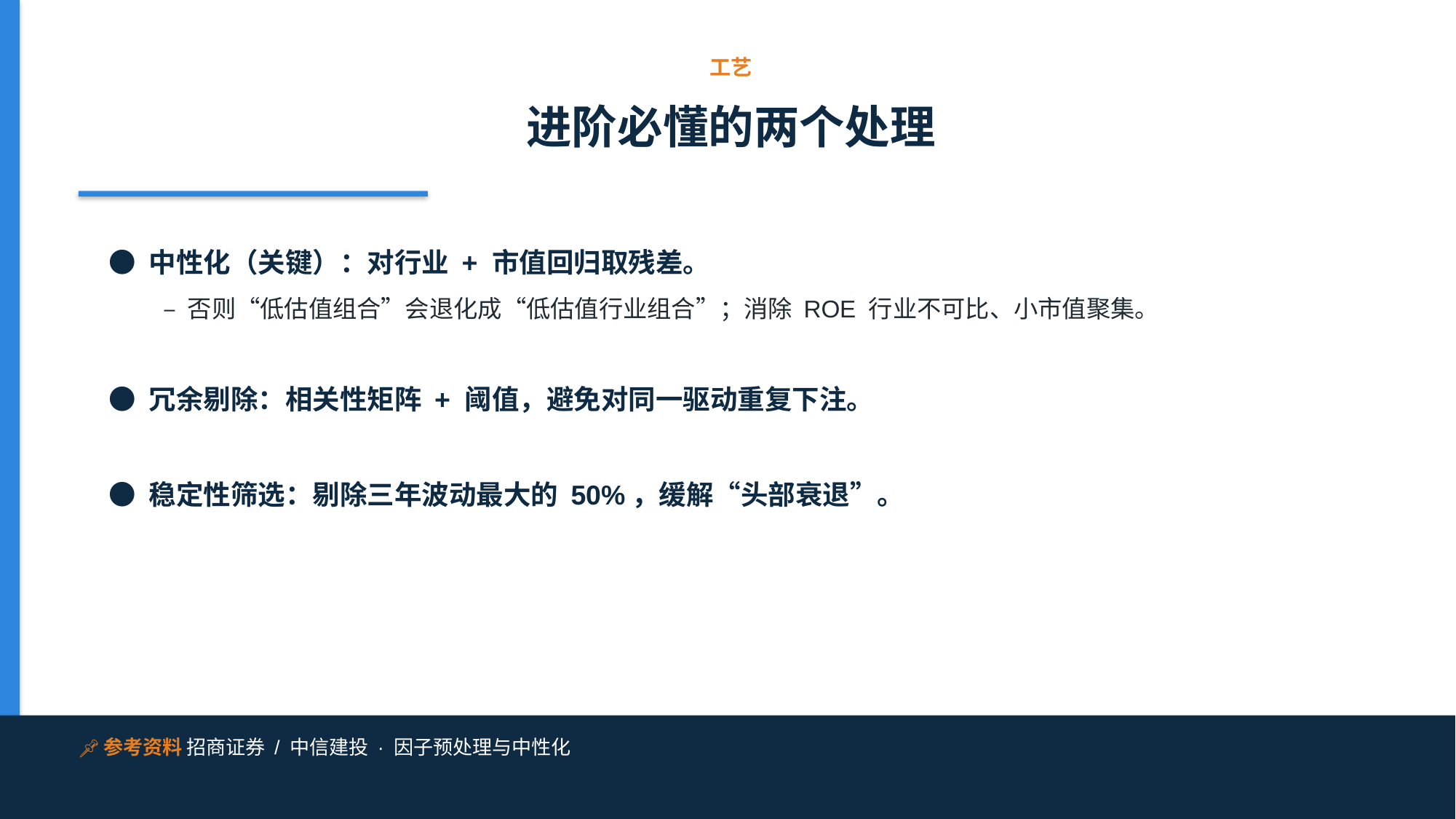

工艺
进阶必懂的两个处理

● 中性化（关键）：对行业 + 市值回归取残差。
– 否则“低估值组合”会退化成“低估值行业组合”；消除 ROE 行业不可比、小市值聚集。

● 冗余剔除：相关性矩阵 + 阈值，避免对同一驱动重复下注。

● 稳定性筛选：剔除三年波动最大的 50%，缓解“头部衰退”。

📌参考资料 招商证券 / 中信建投 · 因子预处理与中性化